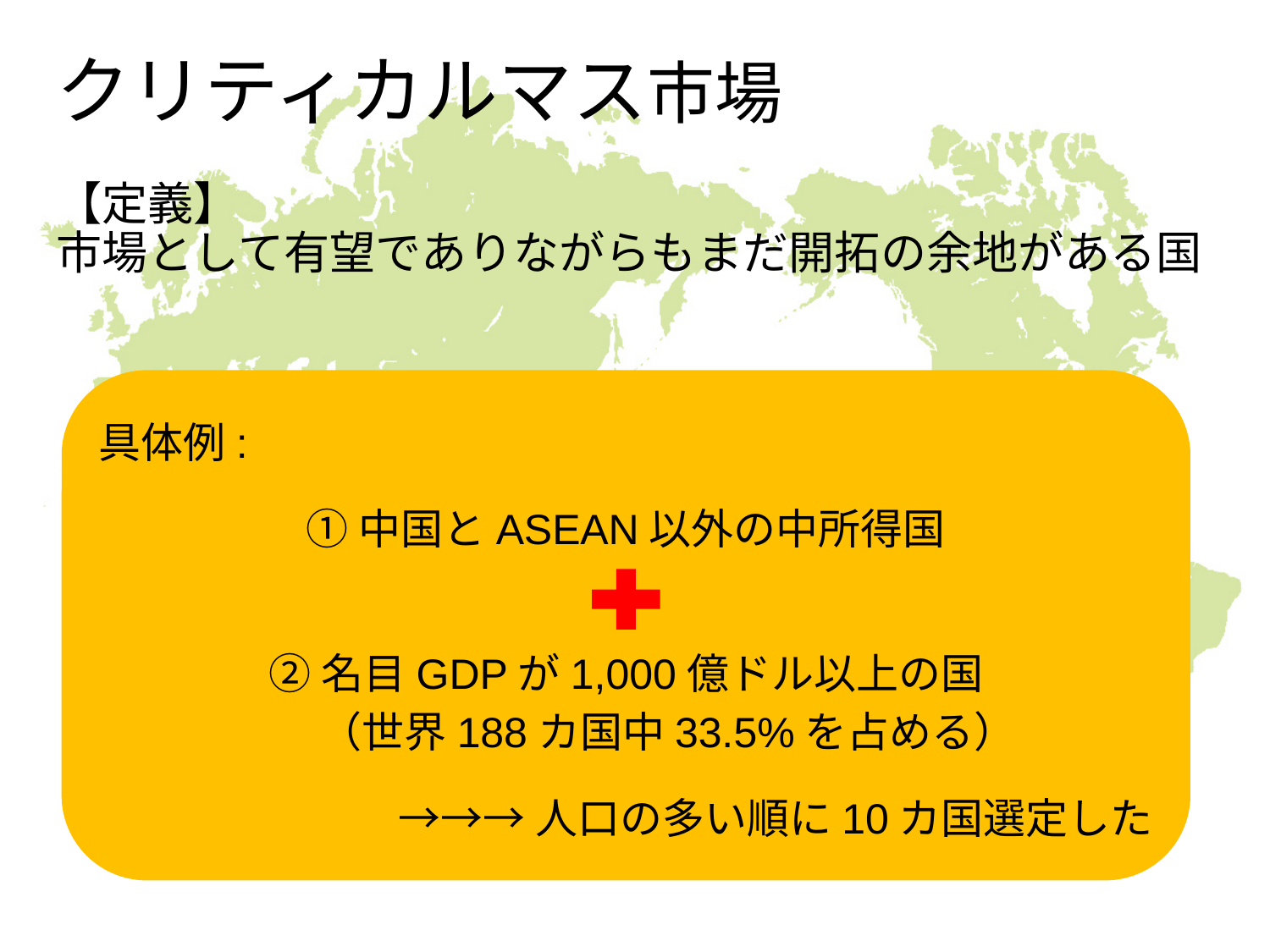

# クリティカルマス市場
【定義】
市場として有望でありながらもまだ開拓の余地がある国

具体例:
①中国とASEAN以外の中所得国
②名目GDPが1,000億ドル以上の国
　　（世界188カ国中33.5%を占める）
→→→人口の多い順に10カ国選定した